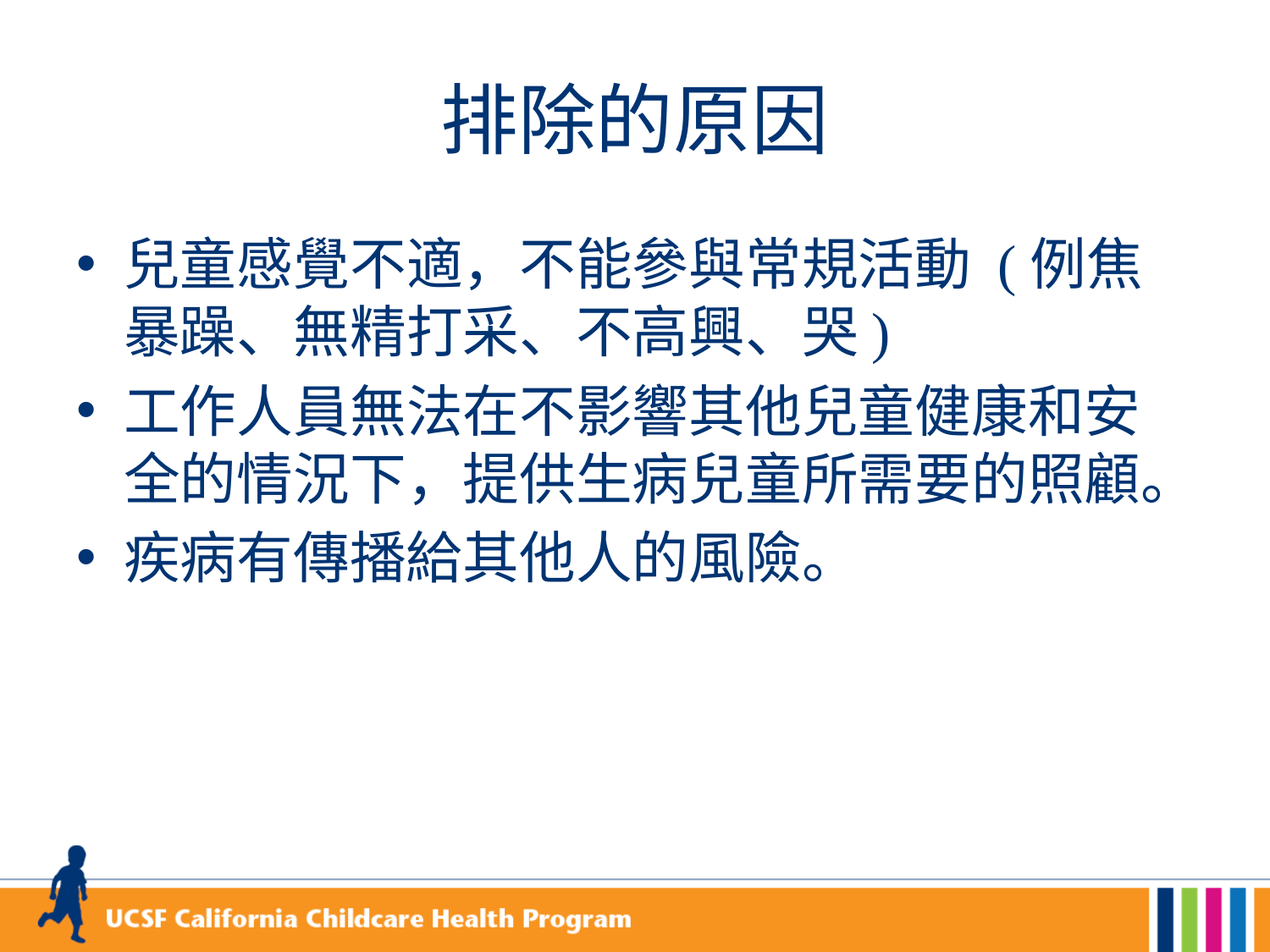

# 排除的原因
兒童感覺不適，不能參與常規活動 (例焦暴躁、無精打采、不高興、哭)
工作人員無法在不影響其他兒童健康和安全的情況下，提供生病兒童所需要的照顧。
疾病有傳播給其他人的風險。